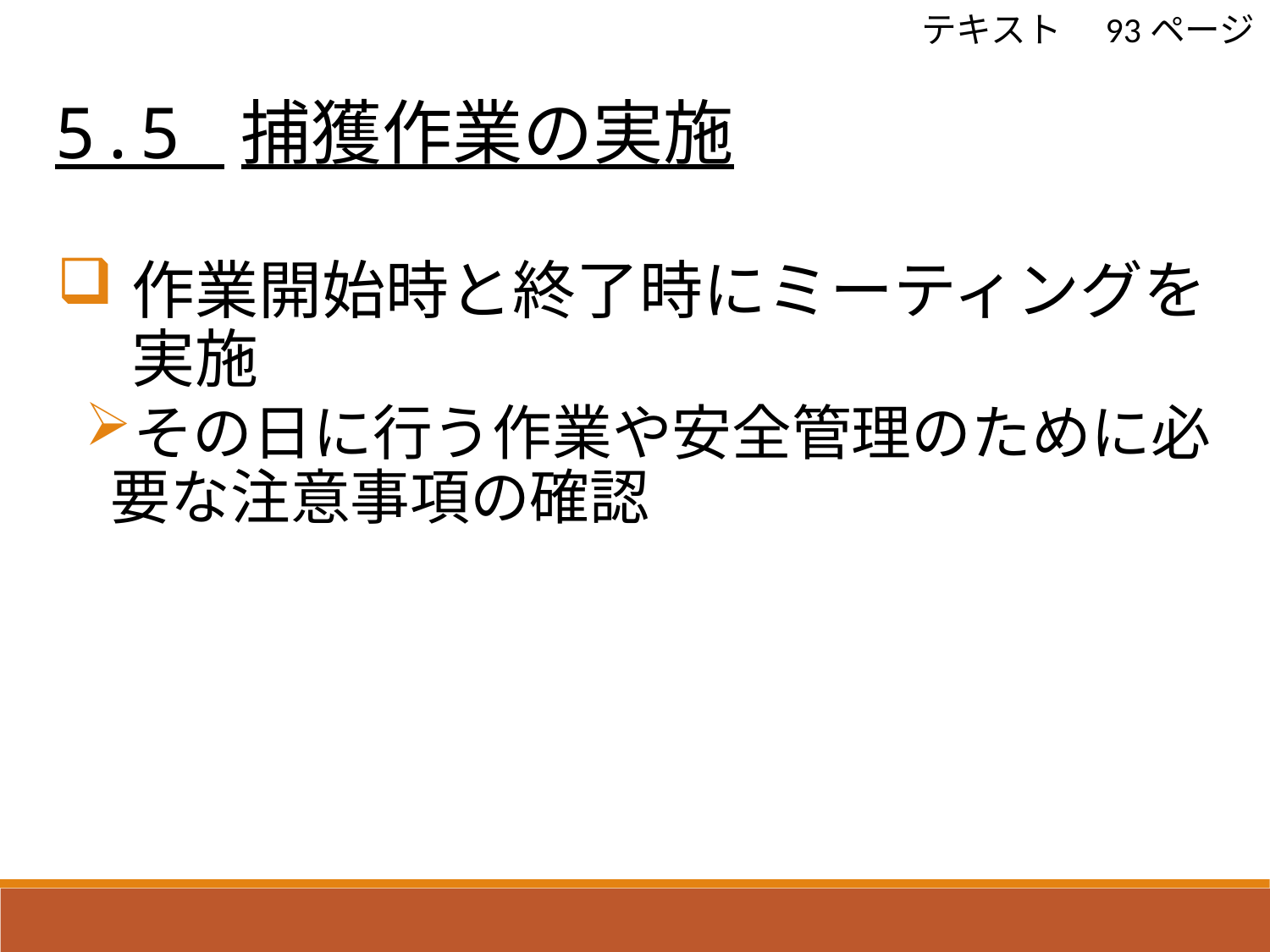

5.5 捕獲作業の実施
テキスト　93ページ
作業開始時と終了時にミーティングを実施
その日に行う作業や安全管理のために必要な注意事項の確認